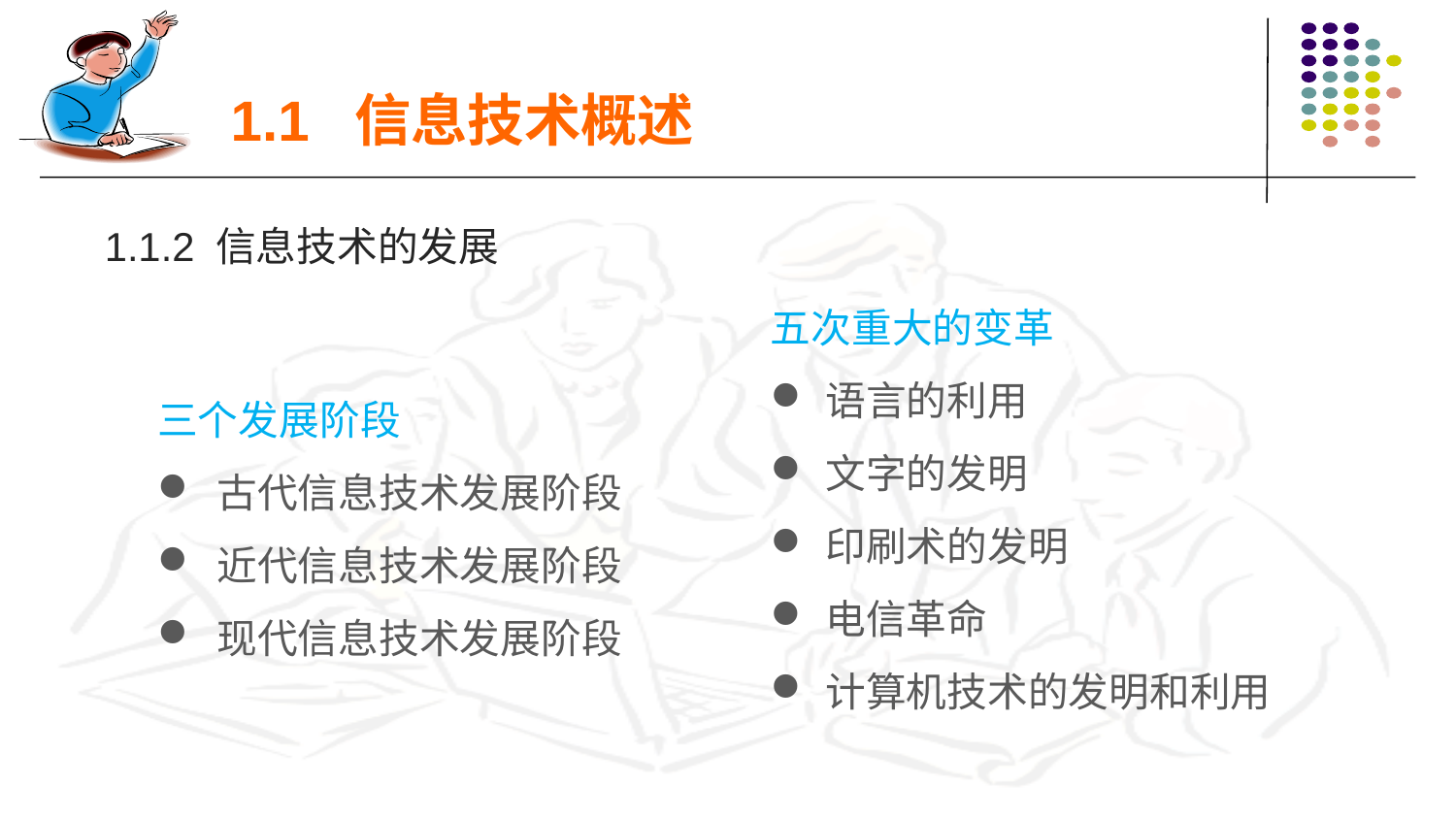

1.1  信息技术概述
1.1.2 信息技术的发展
五次重大的变革
语言的利用
文字的发明
印刷术的发明
电信革命
计算机技术的发明和利用
三个发展阶段
 古代信息技术发展阶段
 近代信息技术发展阶段
 现代信息技术发展阶段